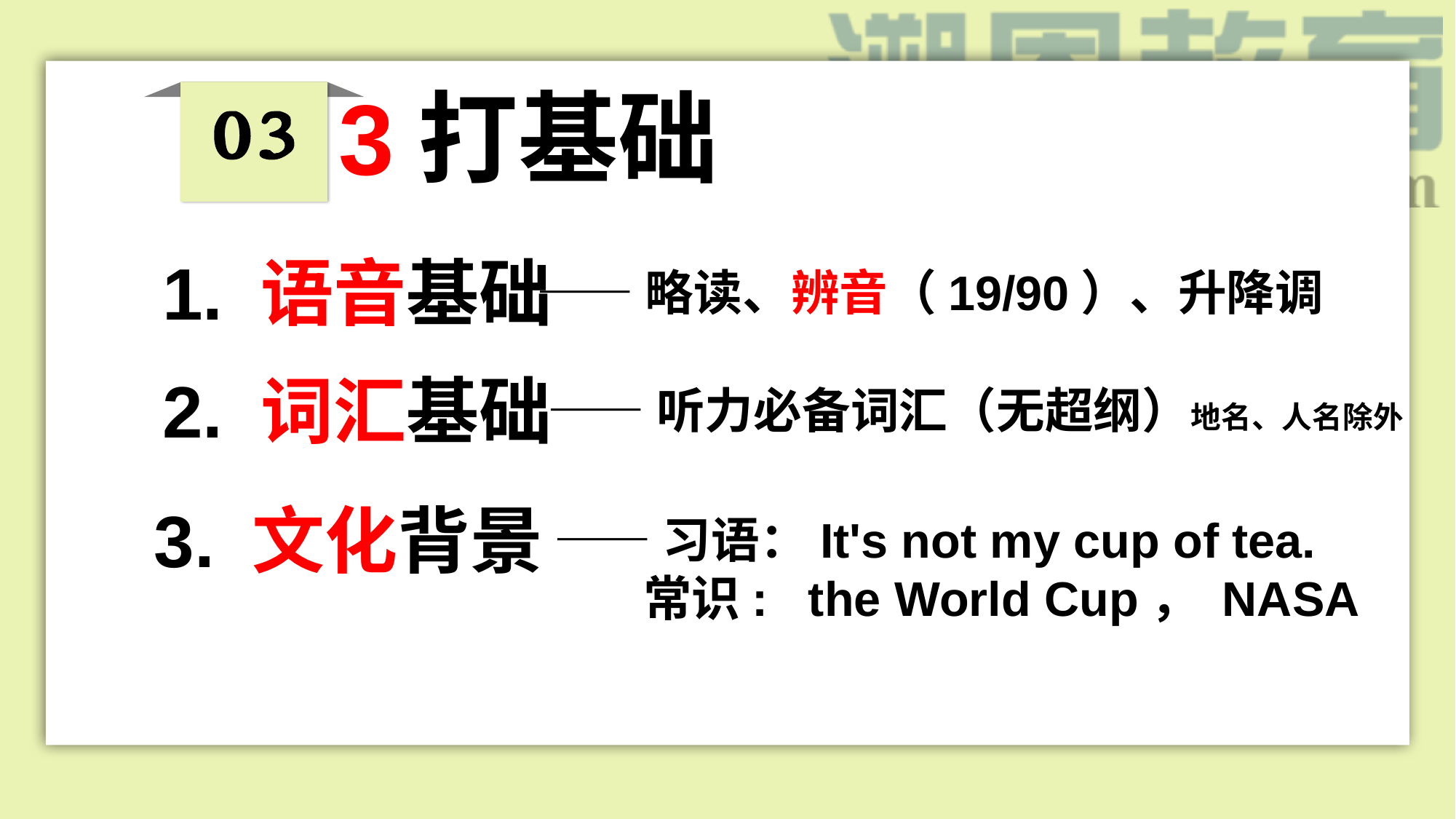

3打基础

1. 语音基础
——略读、辨音（19/90）、升降调
2. 词汇基础
——听力必备词汇（无超纲）地名、人名除外
3. 文化背景
——习语：It's not my cup of tea.
       常识:   the World Cup， NASA